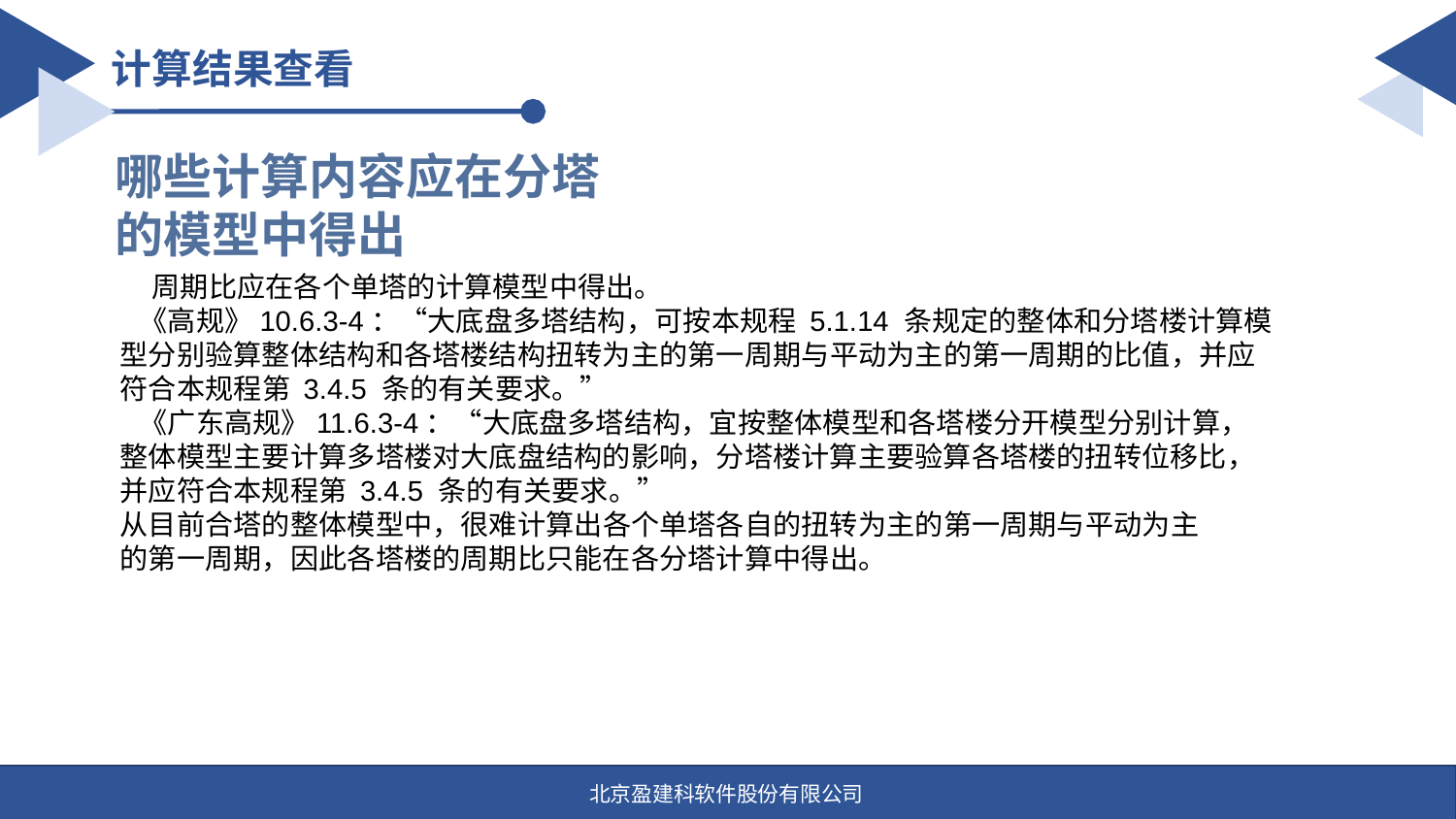

计算结果查看

哪些计算内容应在分塔的模型中得出
    周期比应在各个单塔的计算模型中得出。
  《高规》10.6.3‐4：“大底盘多塔结构，可按本规程 5.1.14 条规定的整体和分塔楼计算模
型分别验算整体结构和各塔楼结构扭转为主的第一周期与平动为主的第一周期的比值，并应
符合本规程第 3.4.5 条的有关要求。”
  《广东高规》11.6.3‐4：“大底盘多塔结构，宜按整体模型和各塔楼分开模型分别计算，
整体模型主要计算多塔楼对大底盘结构的影响，分塔楼计算主要验算各塔楼的扭转位移比，
并应符合本规程第 3.4.5 条的有关要求。”
从目前合塔的整体模型中，很难计算出各个单塔各自的扭转为主的第一周期与平动为主
的第一周期，因此各塔楼的周期比只能在各分塔计算中得出。